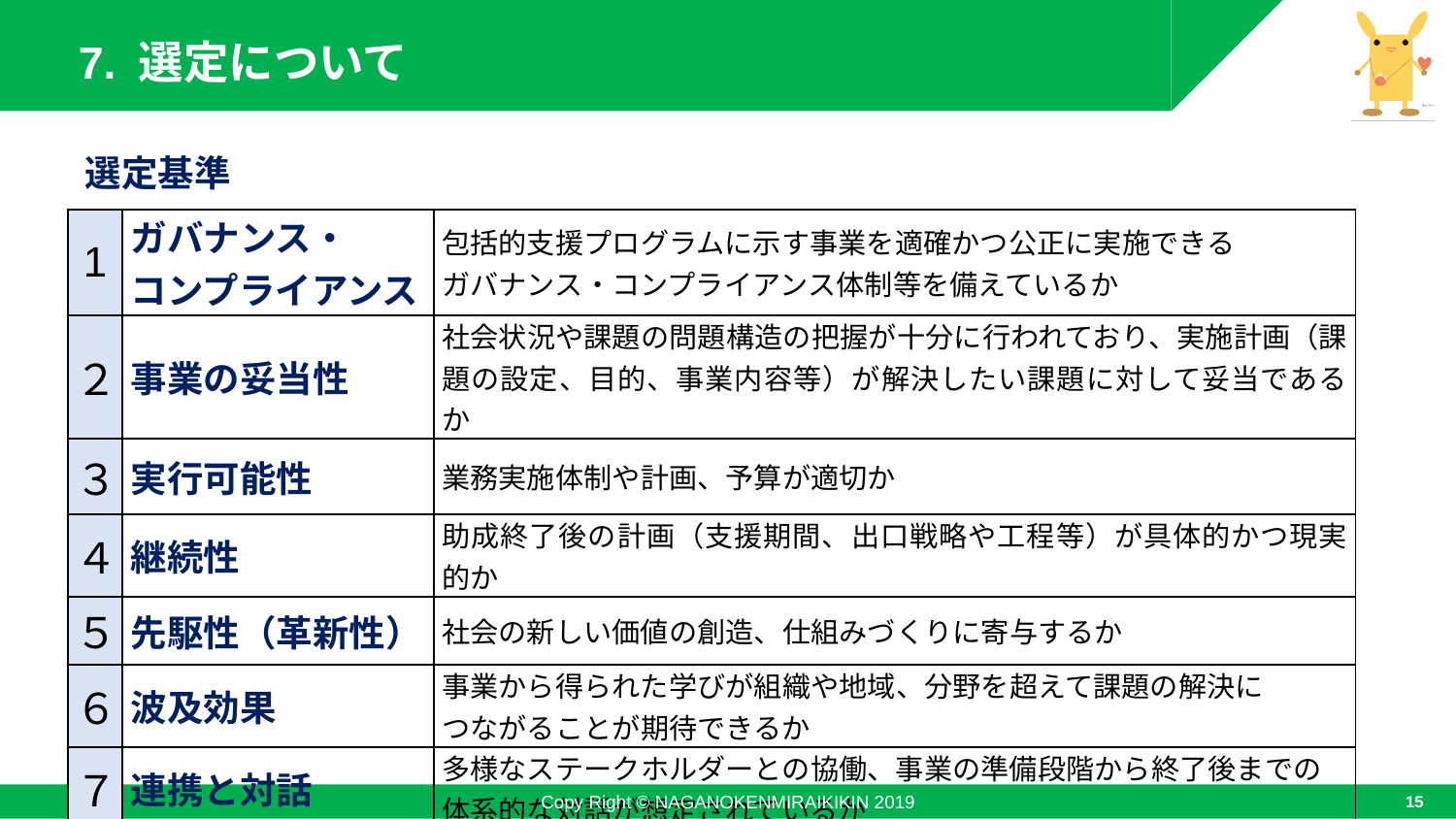

# 7. 選定について
選定基準
| 1 | ガバナンス・ コンプライアンス | 包括的支援プログラムに示す事業を適確かつ公正に実施できる ガバナンス・コンプライアンス体制等を備えているか |
| --- | --- | --- |
| ２ | 事業の妥当性 | 社会状況や課題の問題構造の把握が十分に行われており、実施計画（課題の設定、目的、事業内容等）が解決したい課題に対して妥当であるか |
| ３ | 実行可能性 | 業務実施体制や計画、予算が適切か |
| ４ | 継続性 | 助成終了後の計画（支援期間、出口戦略や工程等）が具体的かつ現実的か |
| ５ | 先駆性（革新性） | 社会の新しい価値の創造、仕組みづくりに寄与するか |
| ６ | 波及効果 | 事業から得られた学びが組織や地域、分野を超えて課題の解決に つながることが期待できるか |
| ７ | 連携と対話 | 多様なステークホルダーとの協働、事業の準備段階から終了後までの 体系的な対話が想定されているか |
Copy Right © NAGANOKENMIRAIKIKIN 2019
15